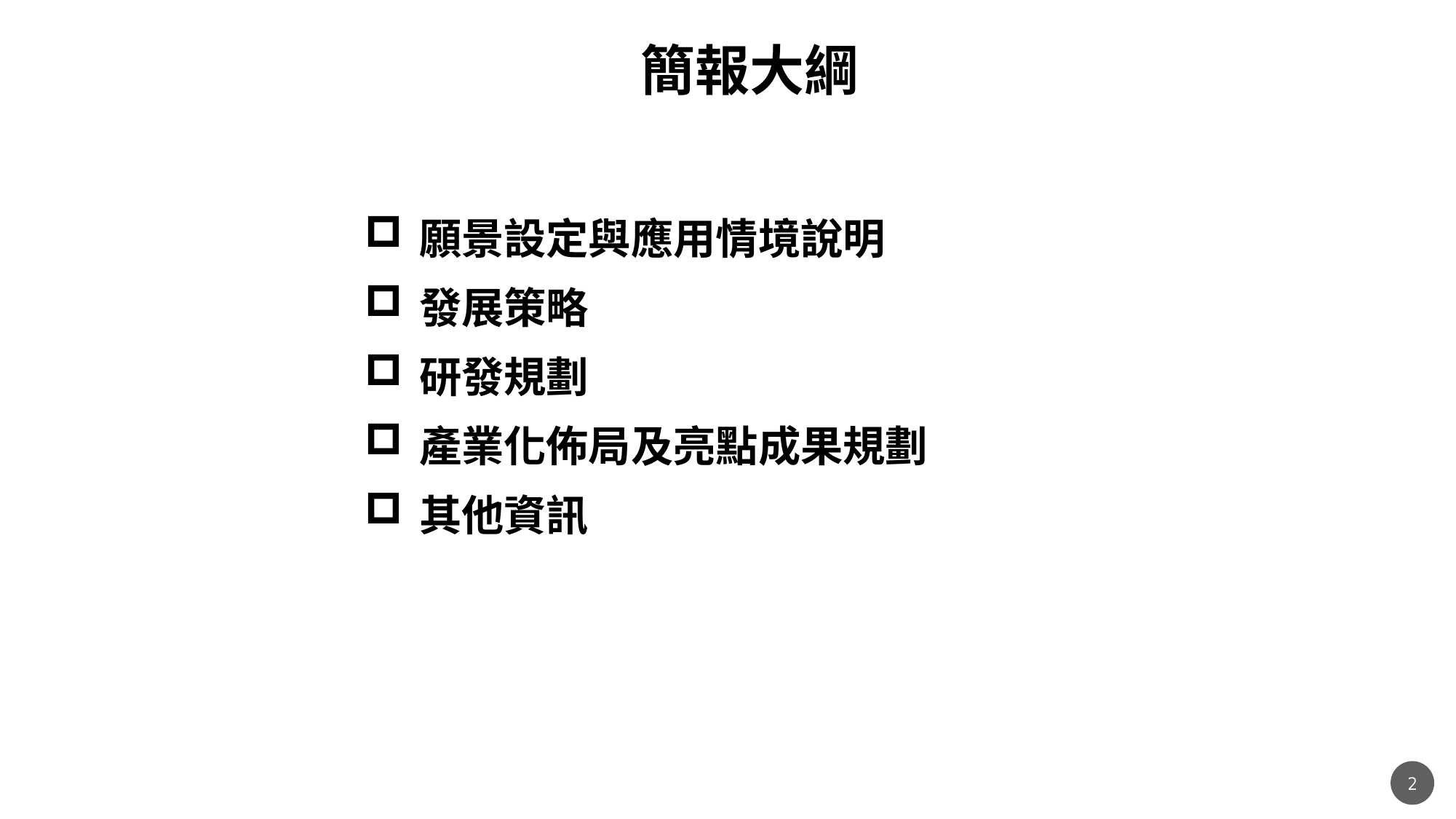

簡報大綱
願景設定與應用情境說明
發展策略
研發規劃
產業化佈局及亮點成果規劃
其他資訊
2